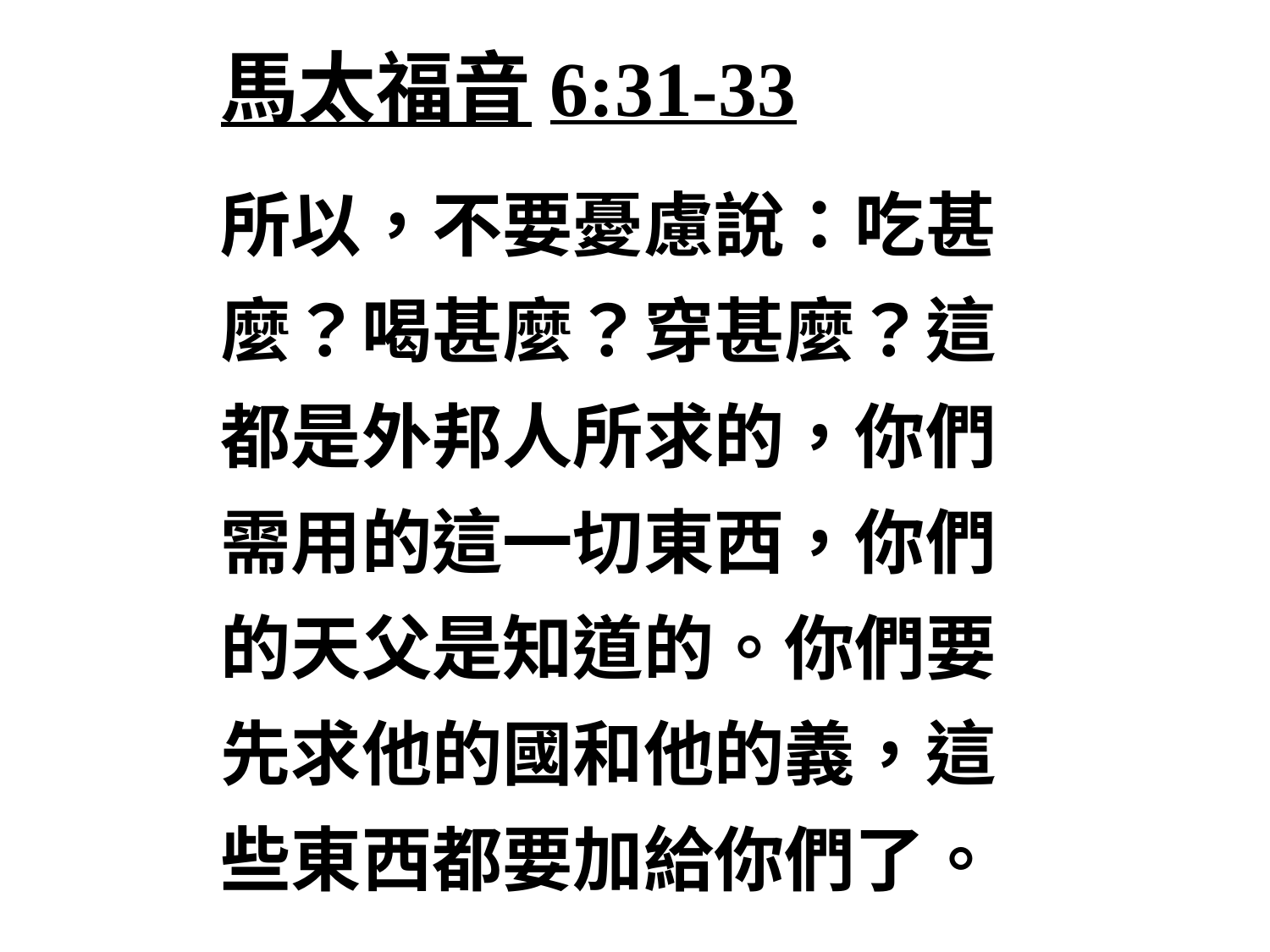

馬太福音6:31-33

所以，不要憂慮說：吃甚麼？喝甚麼？穿甚麼？這都是外邦人所求的，你們需用的這一切東西，你們的天父是知道的。你們要先求他的國和他的義，這些東西都要加給你們了。